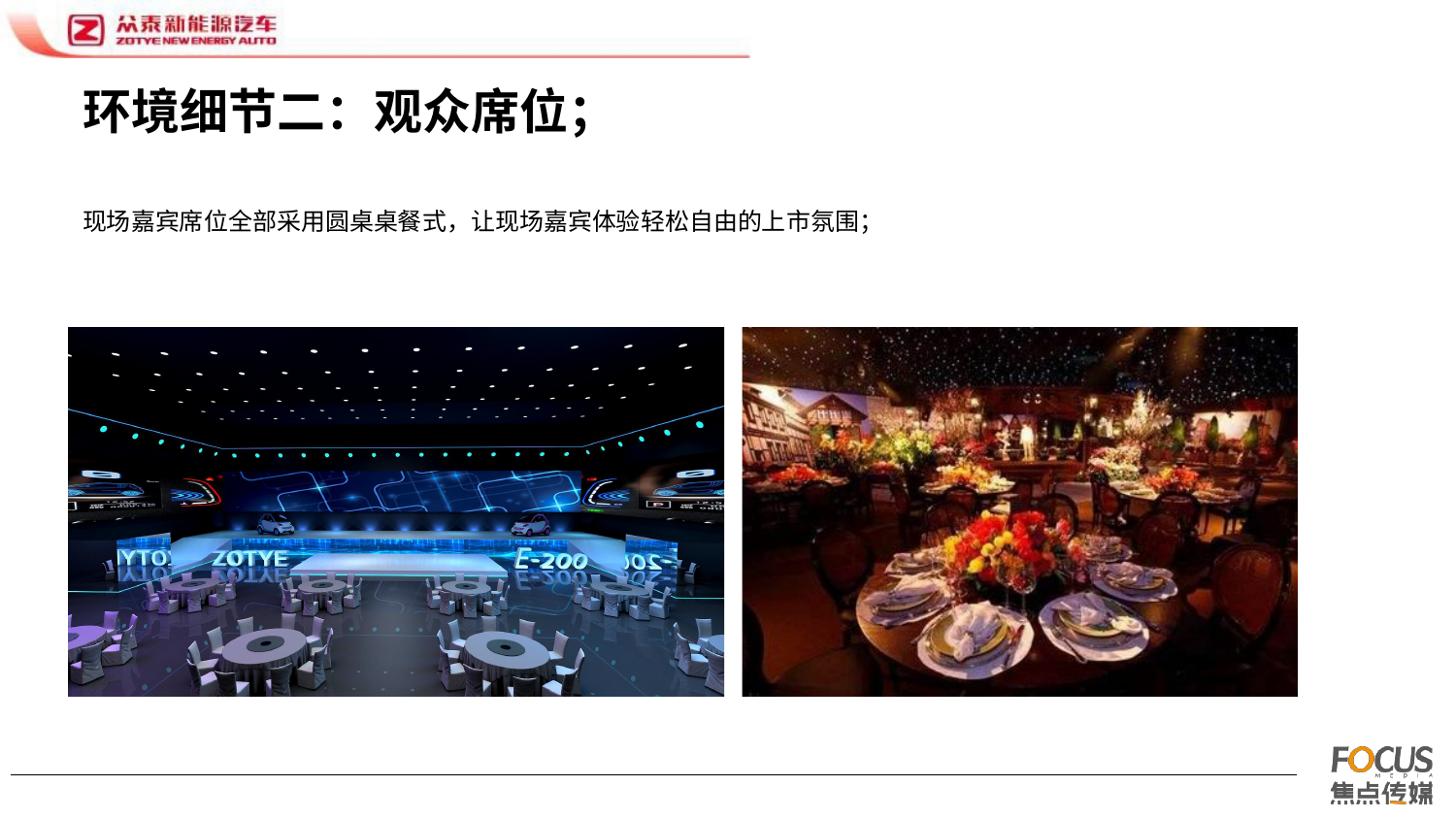

# 环境细节二：观众席位；
现场嘉宾席位全部采用圆桌桌餐式，让现场嘉宾体验轻松自由的上市氛围；